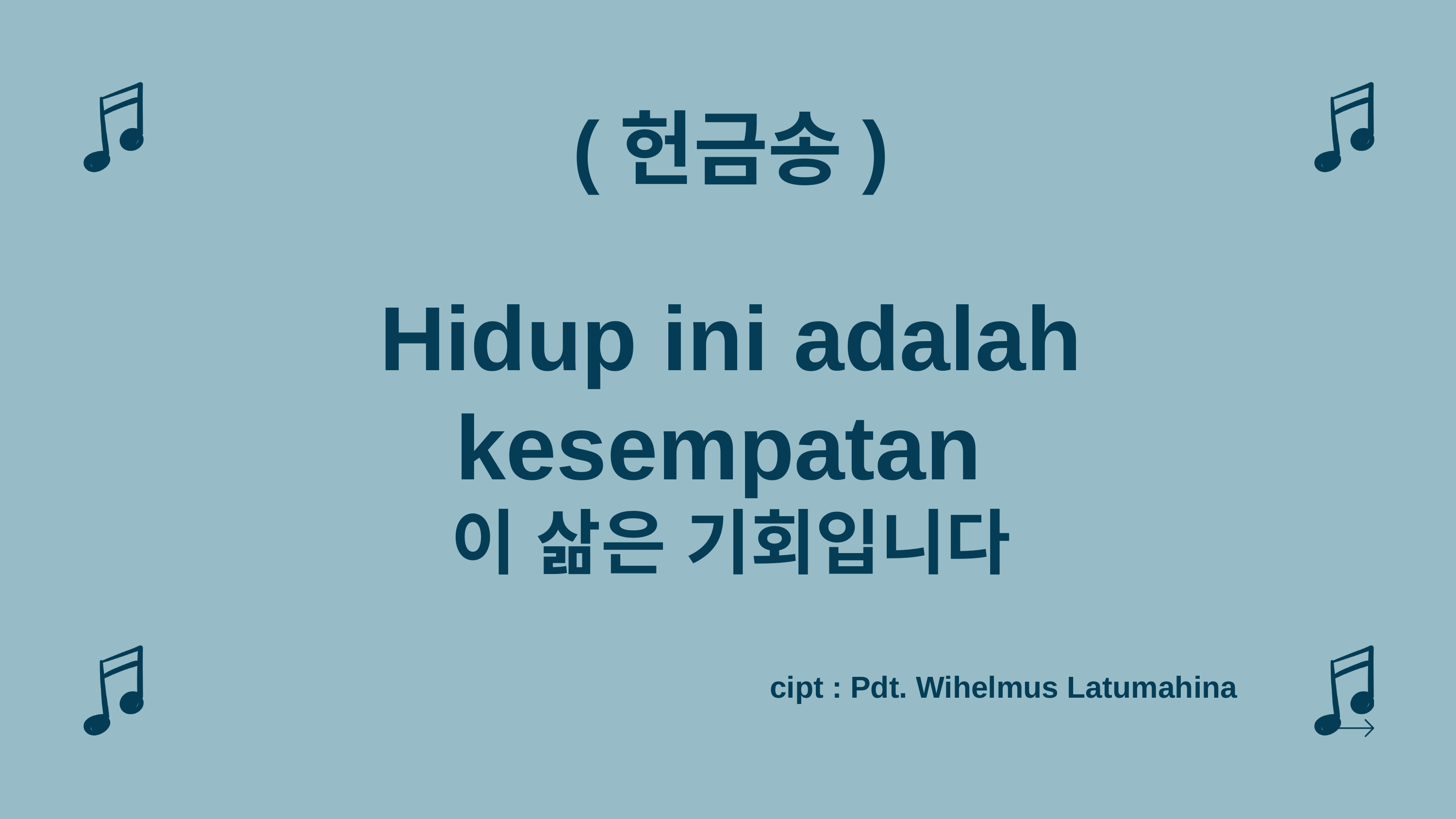

(헌금송)

Hidup ini adalah kesempatan
이 삶은 기회입니다

cipt : Pdt. Wihelmus Latumahina